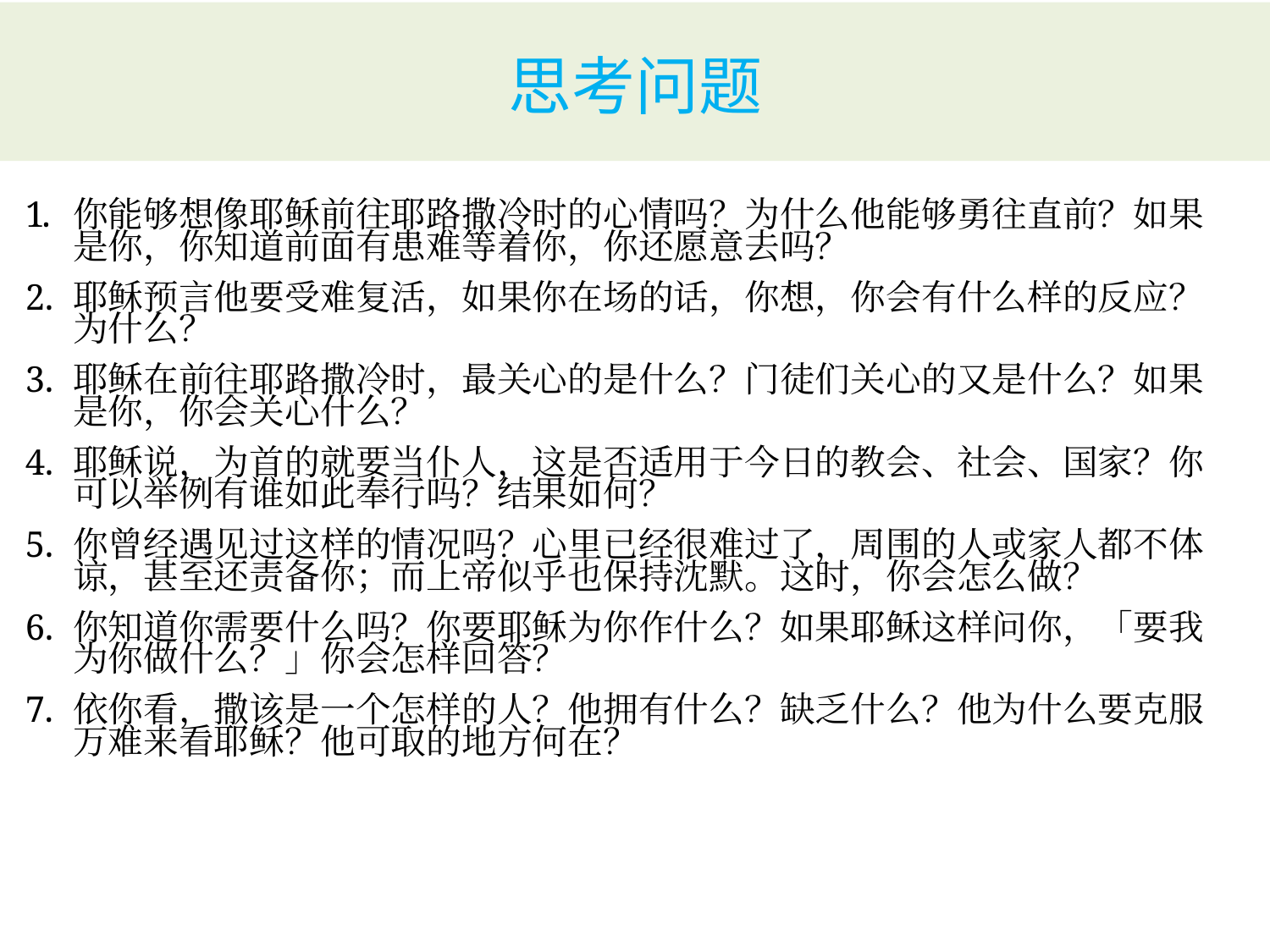

# 思考问题
你能够想像耶稣前往耶路撒冷时的心情吗？为什么他能够勇往直前？如果是你，你知道前面有患难等着你，你还愿意去吗？
耶稣预言他要受难复活，如果你在场的话，你想，你会有什么样的反应？为什么？
耶稣在前往耶路撒冷时，最关心的是什么？门徒们关心的又是什么？如果是你，你会关心什么？
耶稣说，为首的就要当仆人，这是否适用于今日的教会、社会、国家？你可以举例有谁如此奉行吗？结果如何？
你曾经遇见过这样的情况吗？心里已经很难过了，周围的人或家人都不体谅，甚至还责备你；而上帝似乎也保持沈默。这时，你会怎么做？
你知道你需要什么吗？你要耶稣为你作什么？如果耶稣这样问你，「要我为你做什么？」你会怎样回答？
依你看，撒该是一个怎样的人？他拥有什么？缺乏什么？他为什么要克服万难来看耶稣？他可取的地方何在？